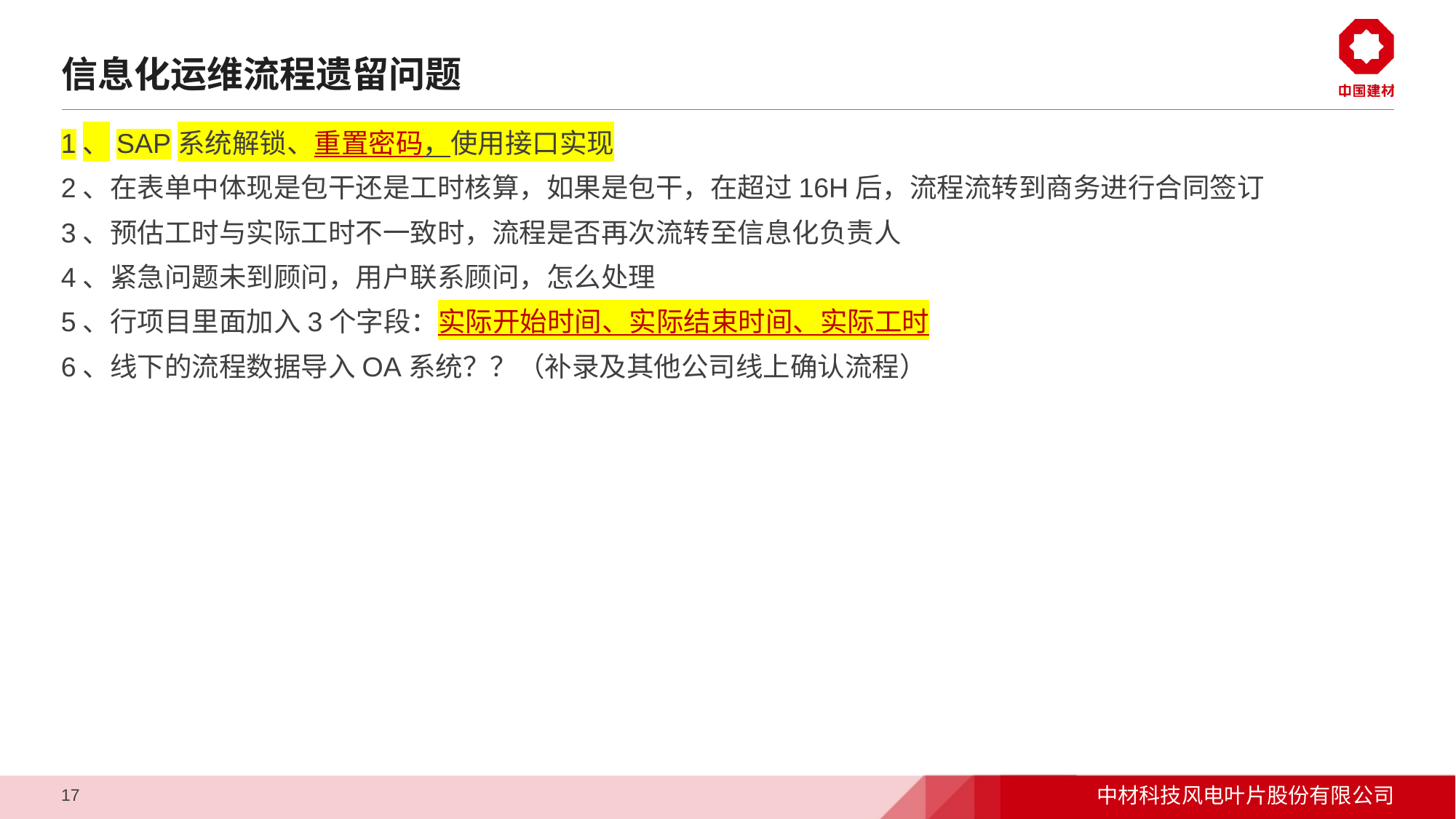

# 信息化运维流程遗留问题
1、SAP系统解锁、重置密码，使用接口实现
2、在表单中体现是包干还是工时核算，如果是包干，在超过16H后，流程流转到商务进行合同签订
3、预估工时与实际工时不一致时，流程是否再次流转至信息化负责人
4、紧急问题未到顾问，用户联系顾问，怎么处理
5、行项目里面加入3个字段：实际开始时间、实际结束时间、实际工时
6、线下的流程数据导入OA系统？？（补录及其他公司线上确认流程）
17